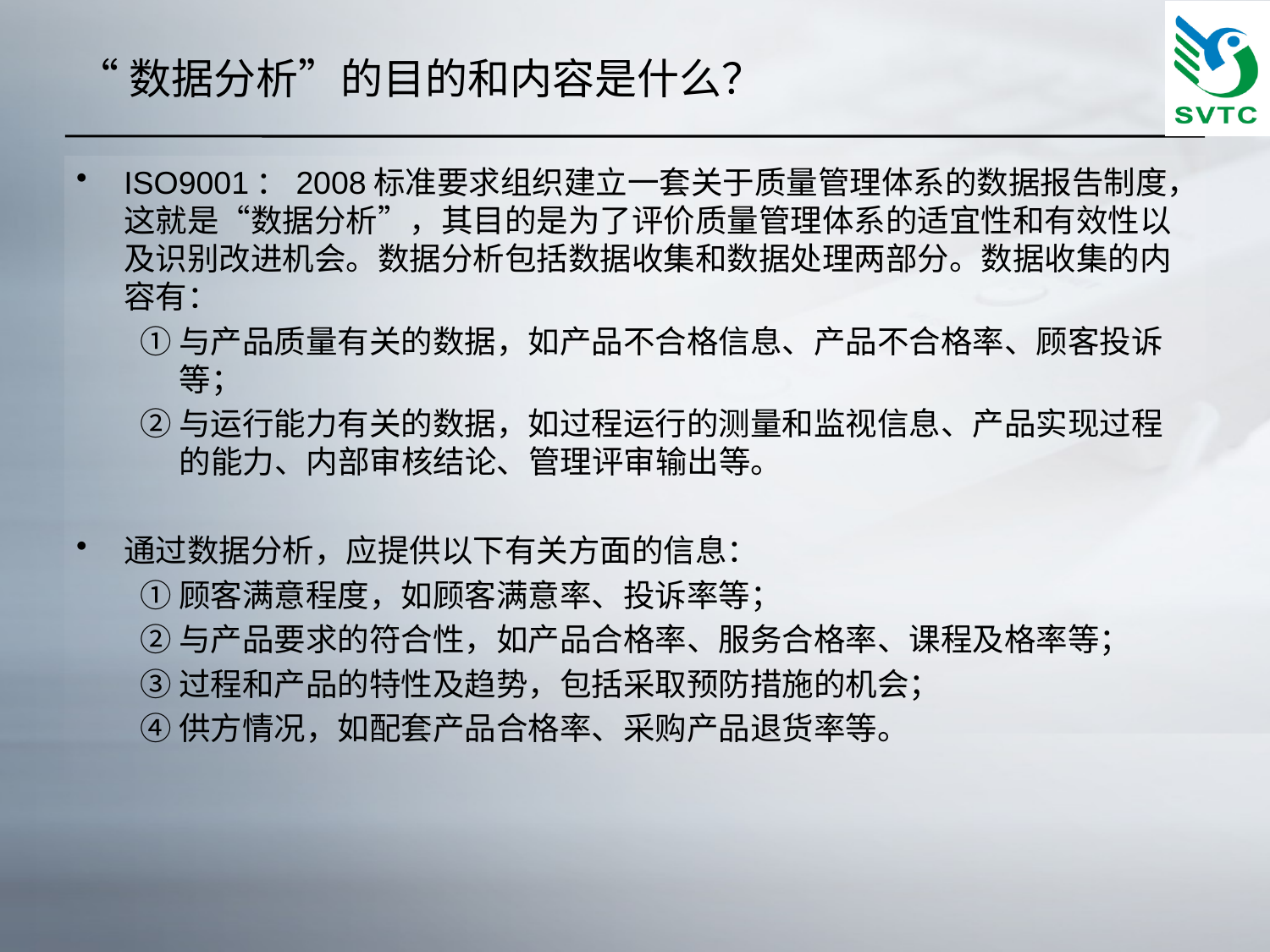

# “数据分析”的目的和内容是什么？
ISO9001：2008标准要求组织建立一套关于质量管理体系的数据报告制度，这就是“数据分析”，其目的是为了评价质量管理体系的适宜性和有效性以及识别改进机会。数据分析包括数据收集和数据处理两部分。数据收集的内容有：
①与产品质量有关的数据，如产品不合格信息、产品不合格率、顾客投诉等；
②与运行能力有关的数据，如过程运行的测量和监视信息、产品实现过程的能力、内部审核结论、管理评审输出等。

通过数据分析，应提供以下有关方面的信息：
①顾客满意程度，如顾客满意率、投诉率等；
②与产品要求的符合性，如产品合格率、服务合格率、课程及格率等；
③过程和产品的特性及趋势，包括采取预防措施的机会；
④供方情况，如配套产品合格率、采购产品退货率等。